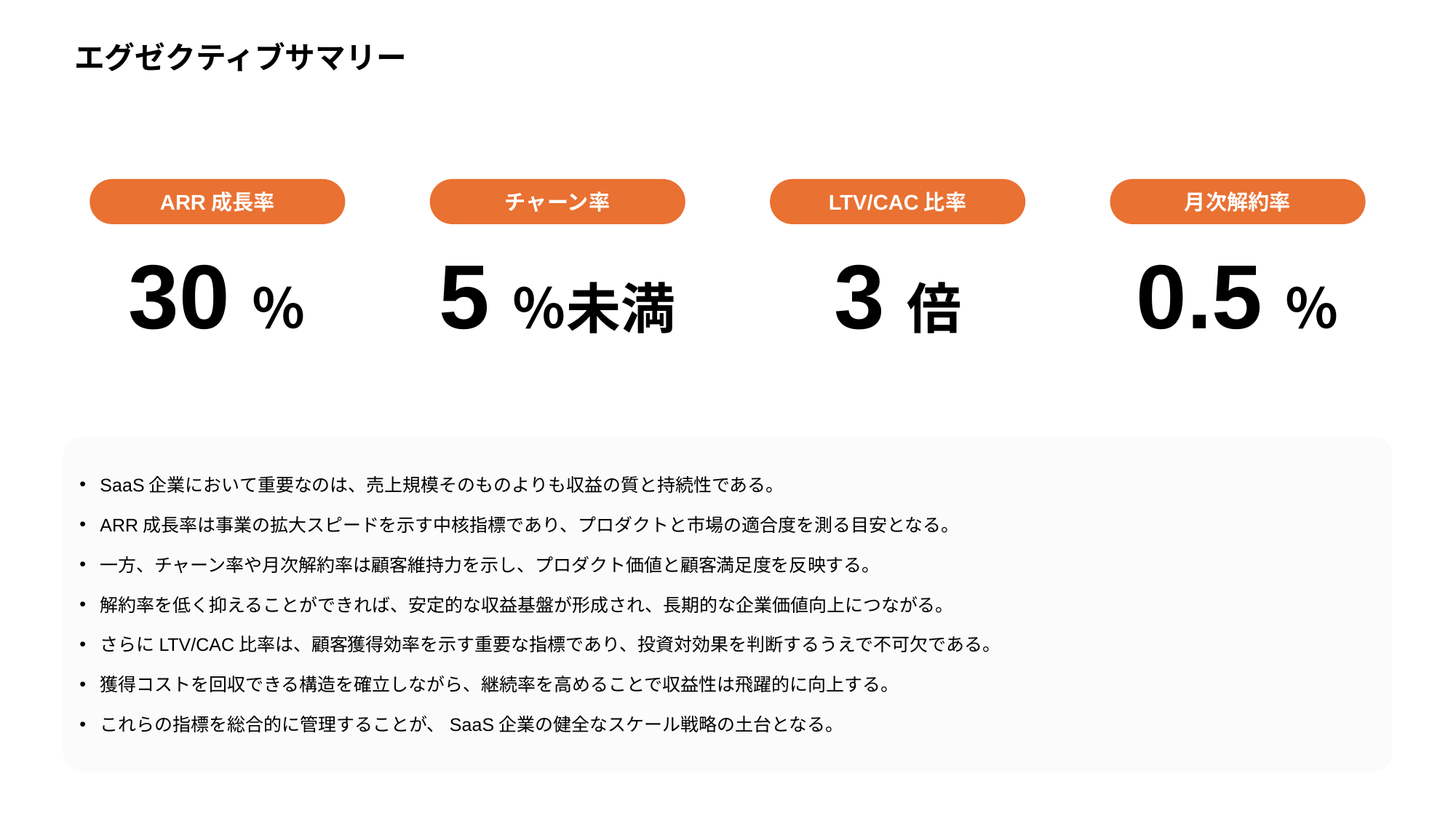

エグゼクティブサマリー
ARR成長率
30％
チャーン率
5％未満
LTV/CAC比率
3倍
月次解約率
0.5％
SaaS企業において重要なのは、売上規模そのものよりも収益の質と持続性である。
ARR成長率は事業の拡大スピードを示す中核指標であり、プロダクトと市場の適合度を測る目安となる。
一方、チャーン率や月次解約率は顧客維持力を示し、プロダクト価値と顧客満足度を反映する。
解約率を低く抑えることができれば、安定的な収益基盤が形成され、長期的な企業価値向上につながる。
さらにLTV/CAC比率は、顧客獲得効率を示す重要な指標であり、投資対効果を判断するうえで不可欠である。
獲得コストを回収できる構造を確立しながら、継続率を高めることで収益性は飛躍的に向上する。
これらの指標を総合的に管理することが、SaaS企業の健全なスケール戦略の土台となる。